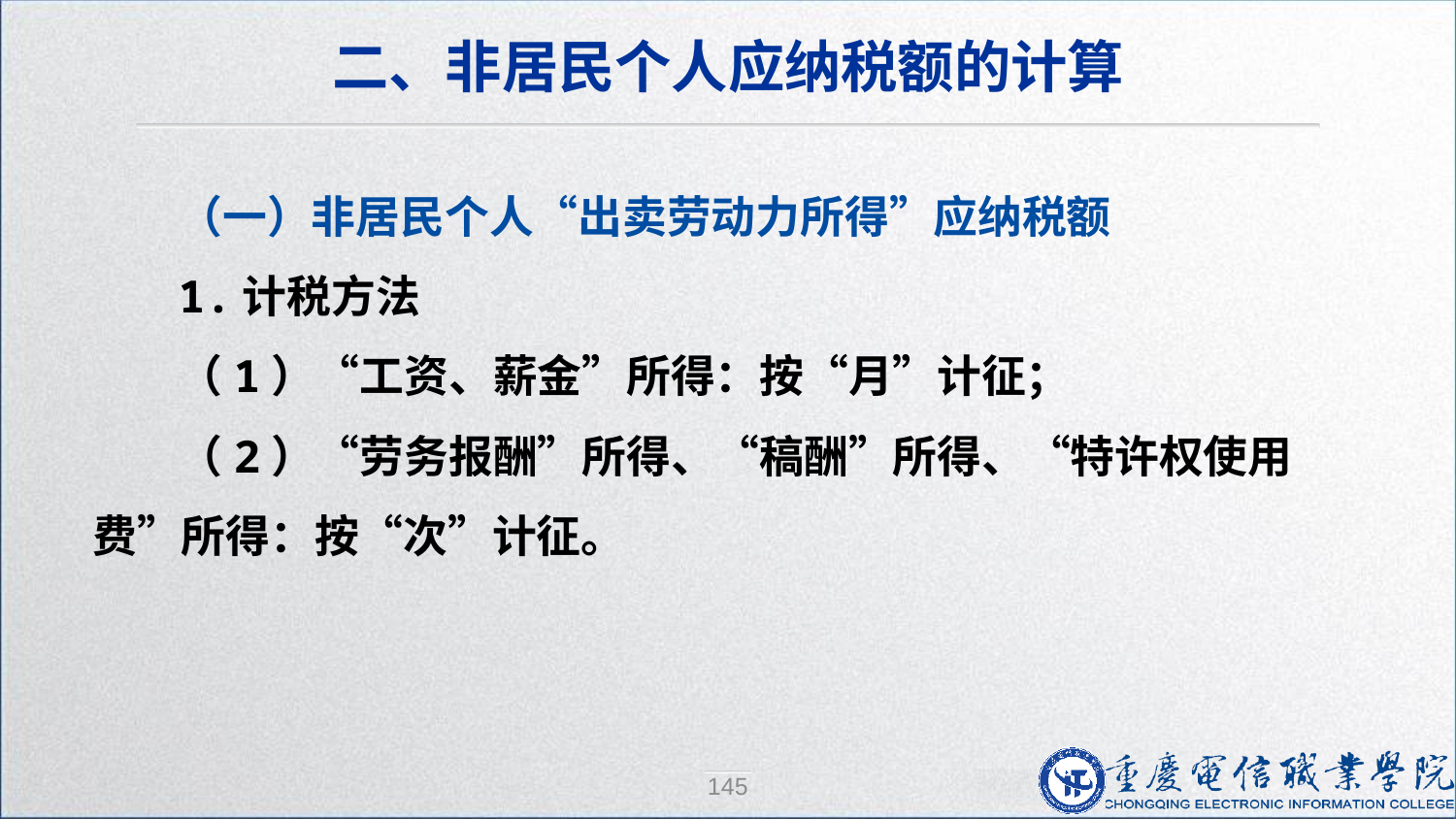

二、非居民个人应纳税额的计算
（一）非居民个人“出卖劳动力所得”应纳税额
1.计税方法
（1）“工资、薪金”所得：按“月”计征；
（2）“劳务报酬”所得、“稿酬”所得、“特许权使用费”所得：按“次”计征。
145